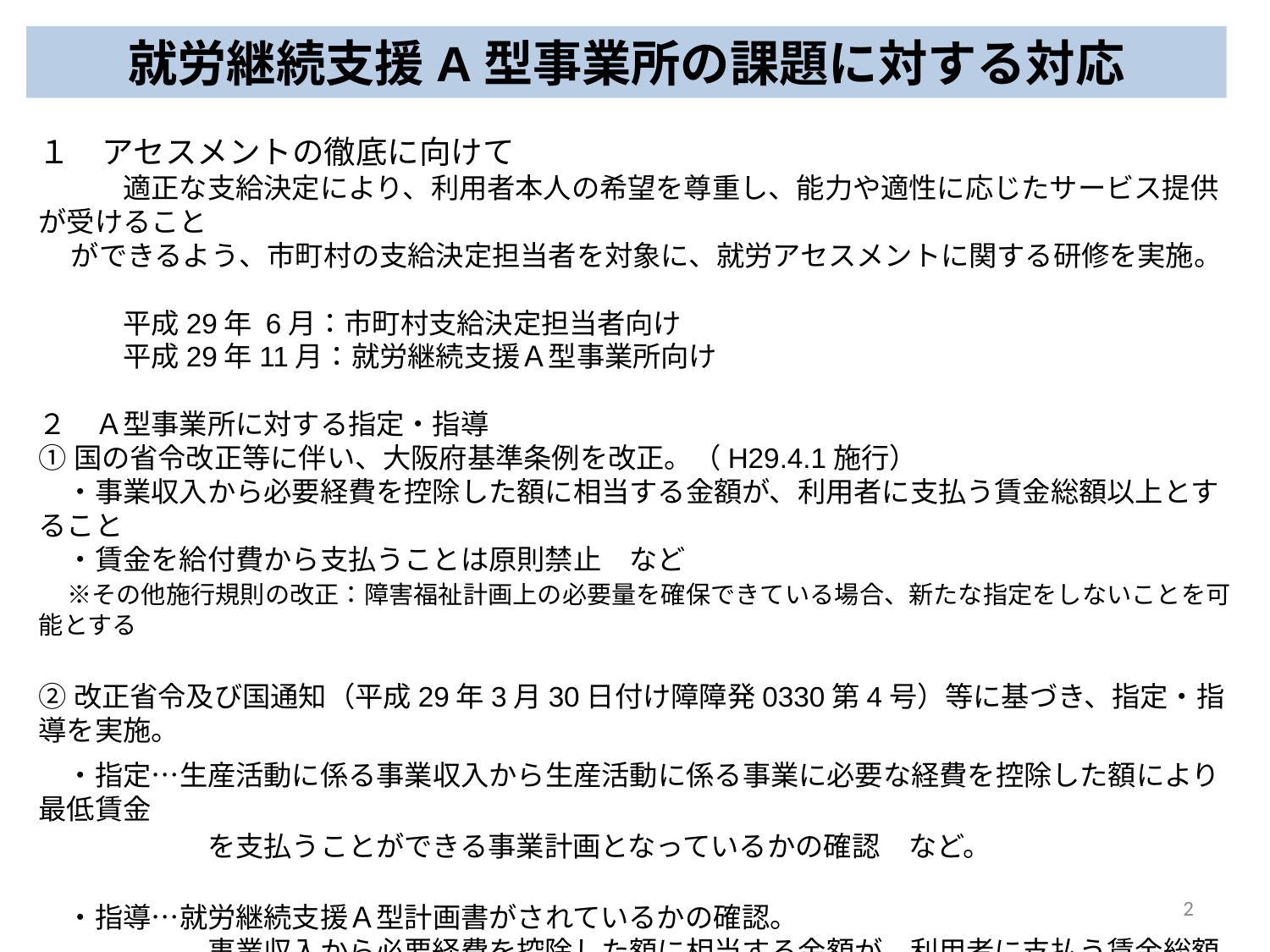

就労継続支援A型事業所の課題に対する対応
１　アセスメントの徹底に向けて
　　　適正な支給決定により、利用者本人の希望を尊重し、能力や適性に応じたサービス提供が受けること
    ができるよう、市町村の支給決定担当者を対象に、就労アセスメントに関する研修を実施。

　　　平成29年 6月：市町村支給決定担当者向け
　　　平成29年11月：就労継続支援Ａ型事業所向け

２　Ａ型事業所に対する指定・指導
①国の省令改正等に伴い、大阪府基準条例を改正。（H29.4.1施行）
　・事業収入から必要経費を控除した額に相当する金額が、利用者に支払う賃金総額以上とすること
　・賃金を給付費から支払うことは原則禁止　など
　※その他施行規則の改正：障害福祉計画上の必要量を確保できている場合、新たな指定をしないことを可能とする

②改正省令及び国通知（平成29年3月30日付け障障発0330第4号）等に基づき、指定・指導を実施。
　・指定…生産活動に係る事業収入から生産活動に係る事業に必要な経費を控除した額により最低賃金
　　　　　　を支払うことができる事業計画となっているかの確認　など。

　・指導…就労継続支援Ａ型計画書がされているかの確認。
　　　　　　事業収入から必要経費を控除した額に相当する金額が、利用者に支払う賃金総額以上でない
　　　　　　場合は、経営改善計画等の作成を求める。

2